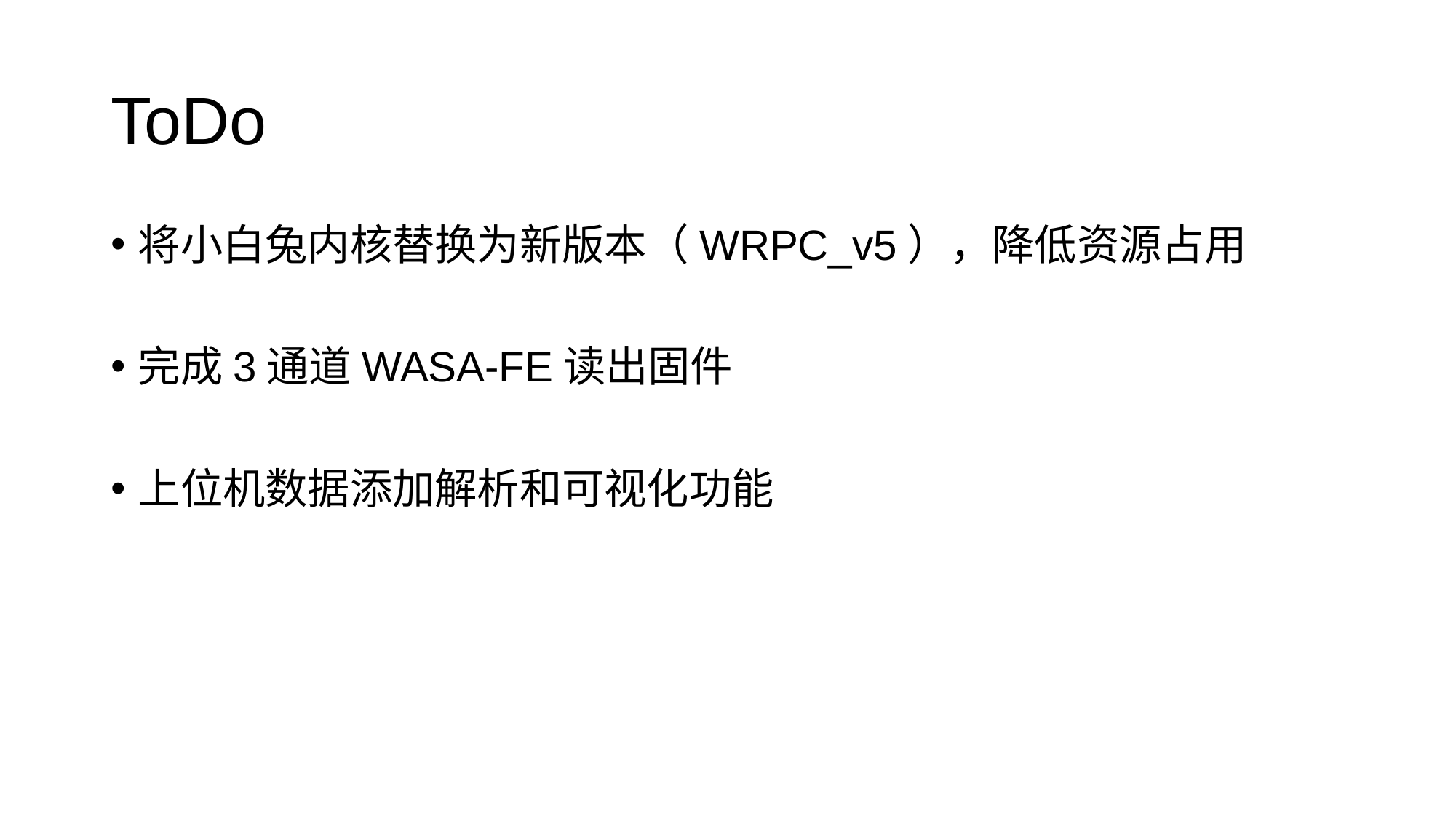

# ToDo
将小白兔内核替换为新版本（WRPC_v5），降低资源占用

完成3通道WASA-FE读出固件

上位机数据添加解析和可视化功能